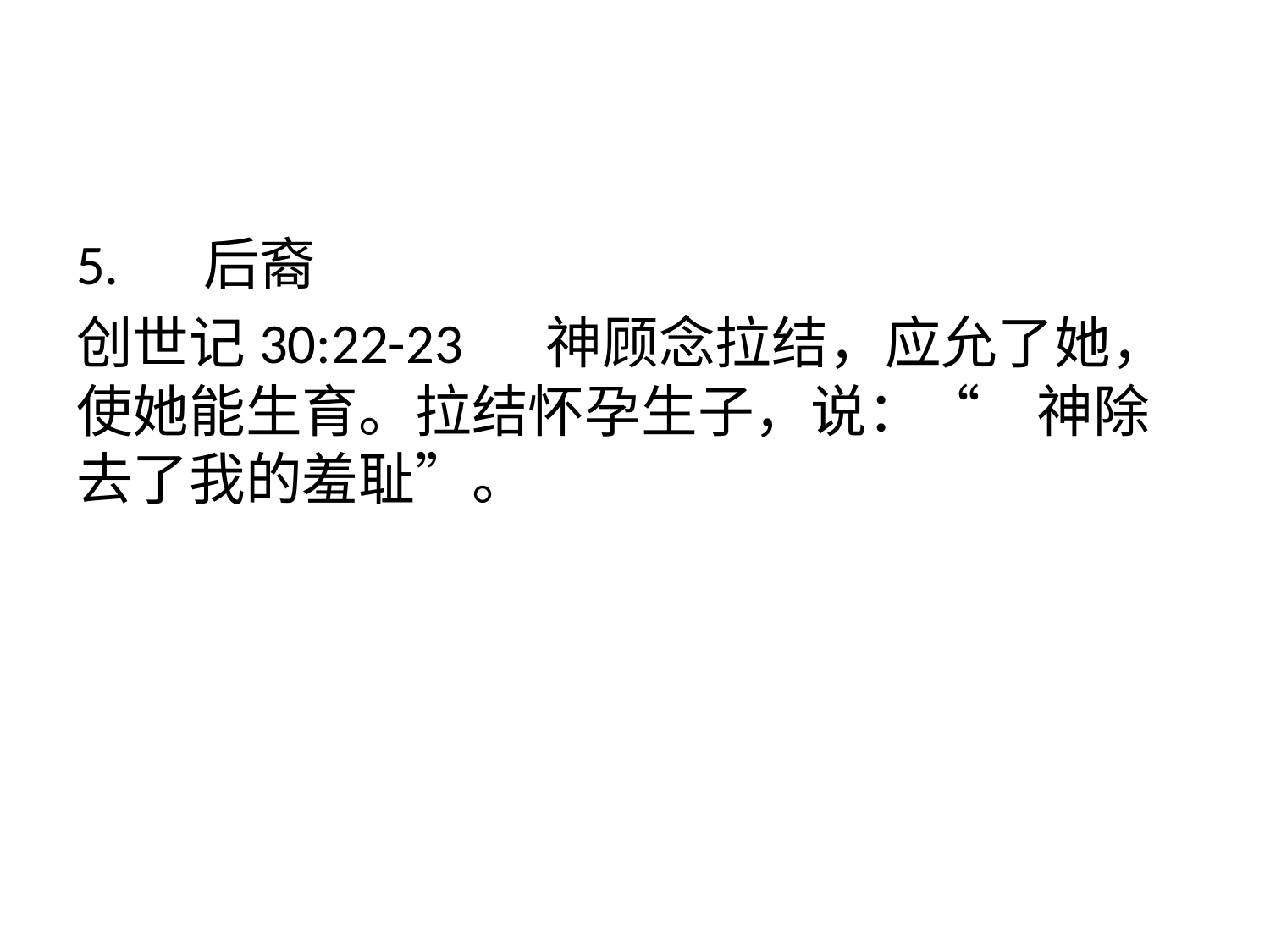

#
5.	后裔
创世记30:22-23 　神顾念拉结，应允了她，使她能生育。拉结怀孕生子，说：“　神除去了我的羞耻”。